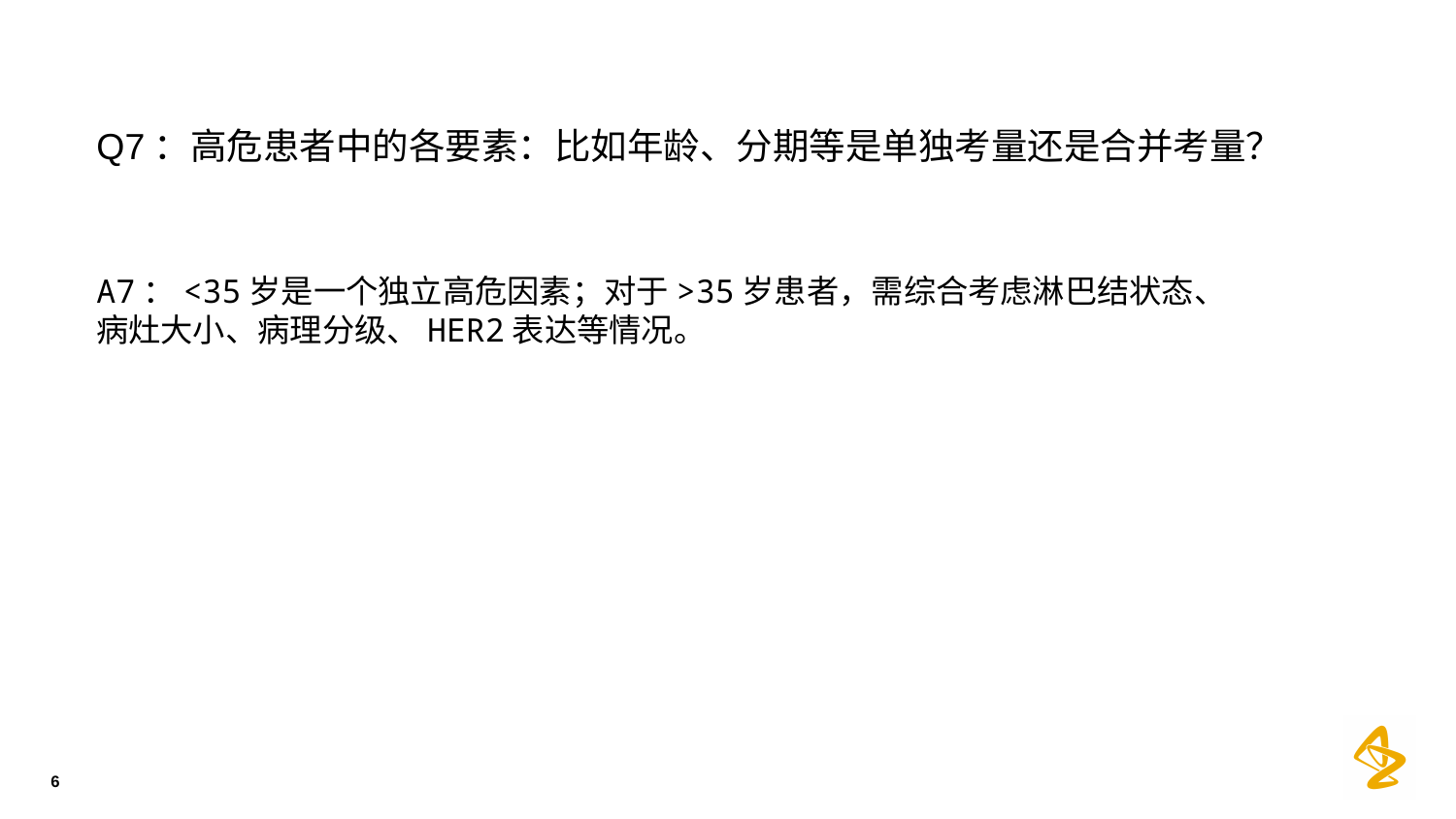

Q7：高危患者中的各要素：比如年龄、分期等是单独考量还是合并考量？
A7：<35岁是一个独立高危因素；对于>35岁患者，需综合考虑淋巴结状态、病灶大小、病理分级、HER2表达等情况。
6